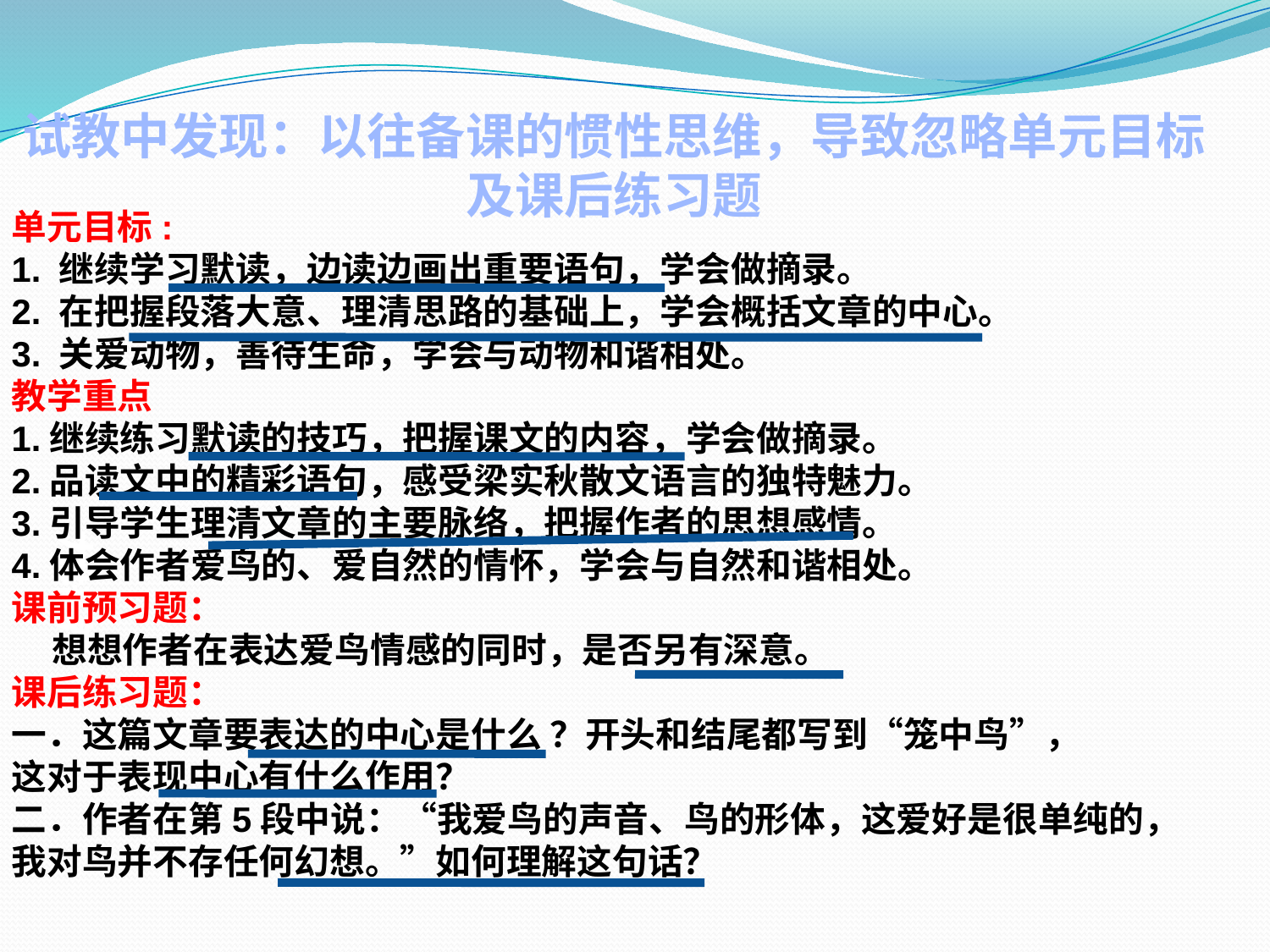

试教中发现：以往备课的惯性思维，导致忽略单元目标
及课后练习题
单元目标:
1. 继续学习默读，边读边画出重要语句，学会做摘录。
2. 在把握段落大意、理清思路的基础上，学会概括文章的中心。
3. 关爱动物，善待生命，学会与动物和谐相处。
教学重点
1.继续练习默读的技巧，把握课文的内容，学会做摘录。
2.品读文中的精彩语句，感受梁实秋散文语言的独特魅力。
3.引导学生理清文章的主要脉络，把握作者的思想感情。
4.体会作者爱鸟的、爱自然的情怀，学会与自然和谐相处。
课前预习题：
    想想作者在表达爱鸟情感的同时，是否另有深意。
课后练习题：
一．这篇文章要表达的中心是什么 ？开头和结尾都写到“笼中鸟”，
这对于表现中心有什么作用？
二．作者在第5段中说：“我爱鸟的声音、鸟的形体，这爱好是很单纯的，
我对鸟并不存任何幻想。”如何理解这句话？

力培养